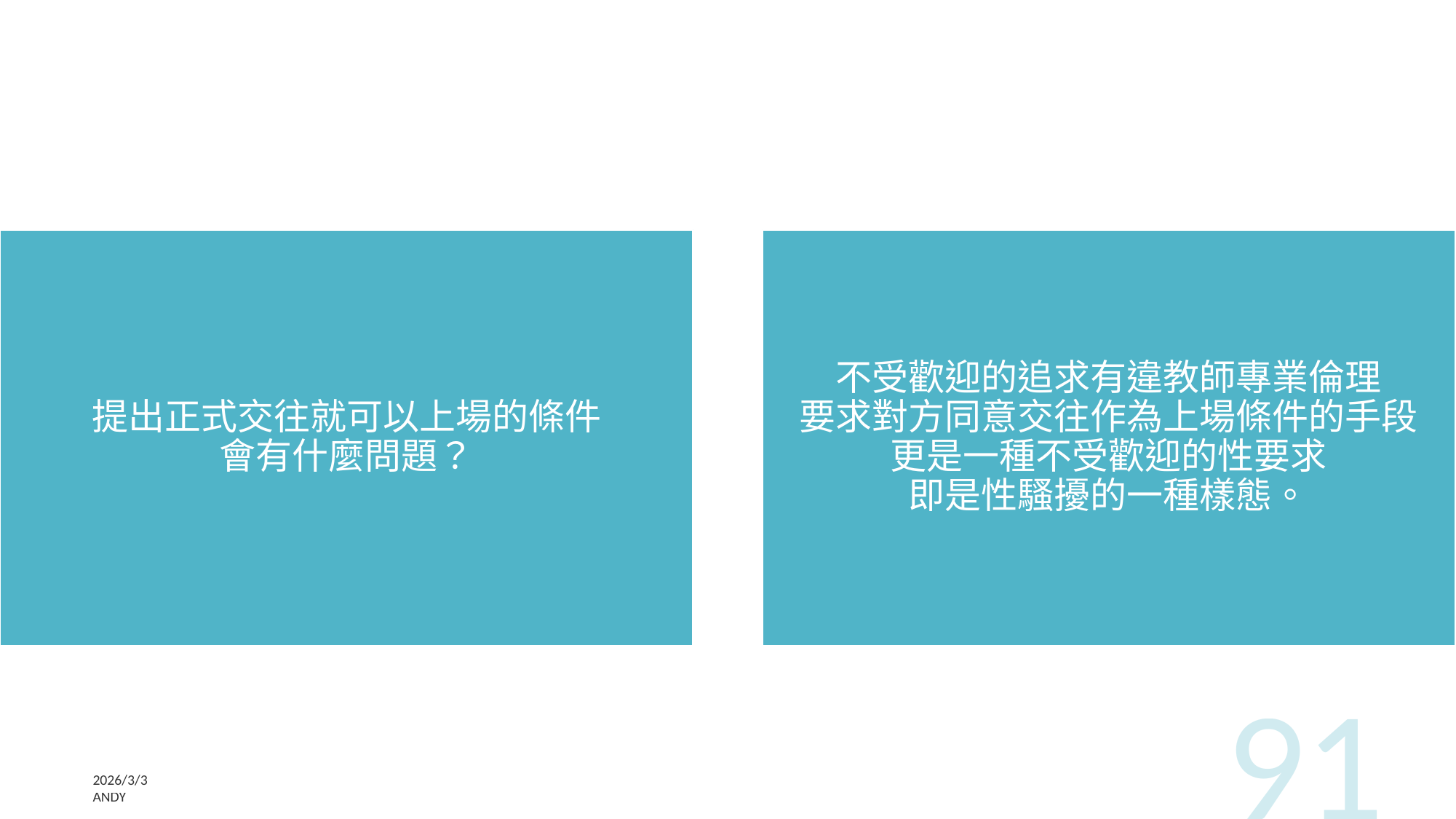

提出正式交往就可以上場的條件
會有什麼問題？
不受歡迎的追求有違教師專業倫理
要求對方同意交往作為上場條件的手段
更是一種不受歡迎的性要求
即是性騷擾的一種樣態。
91
2026/3/3
Andy